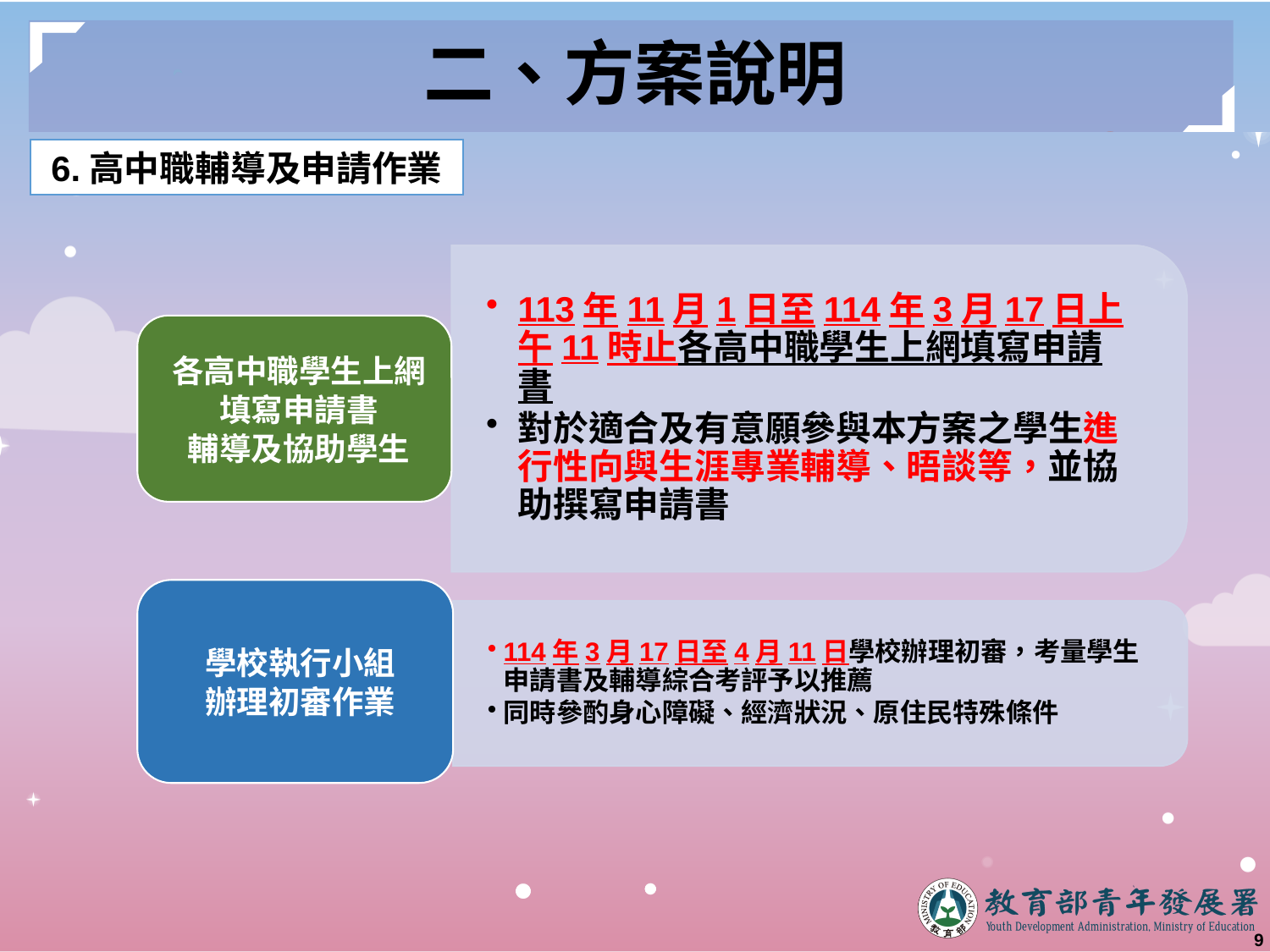

# 二、方案說明
6.高中職輔導及申請作業
113年11月1日至114年3月17日上午11時止各高中職學生上網填寫申請書
對於適合及有意願參與本方案之學生進行性向與生涯專業輔導、晤談等，並協助撰寫申請書
各高中職學生上網
填寫申請書
輔導及協助學生
114年3月17日至4月11日學校辦理初審，考量學生申請書及輔導綜合考評予以推薦
同時參酌身心障礙、經濟狀況、原住民特殊條件
學校執行小組
辦理初審作業
9